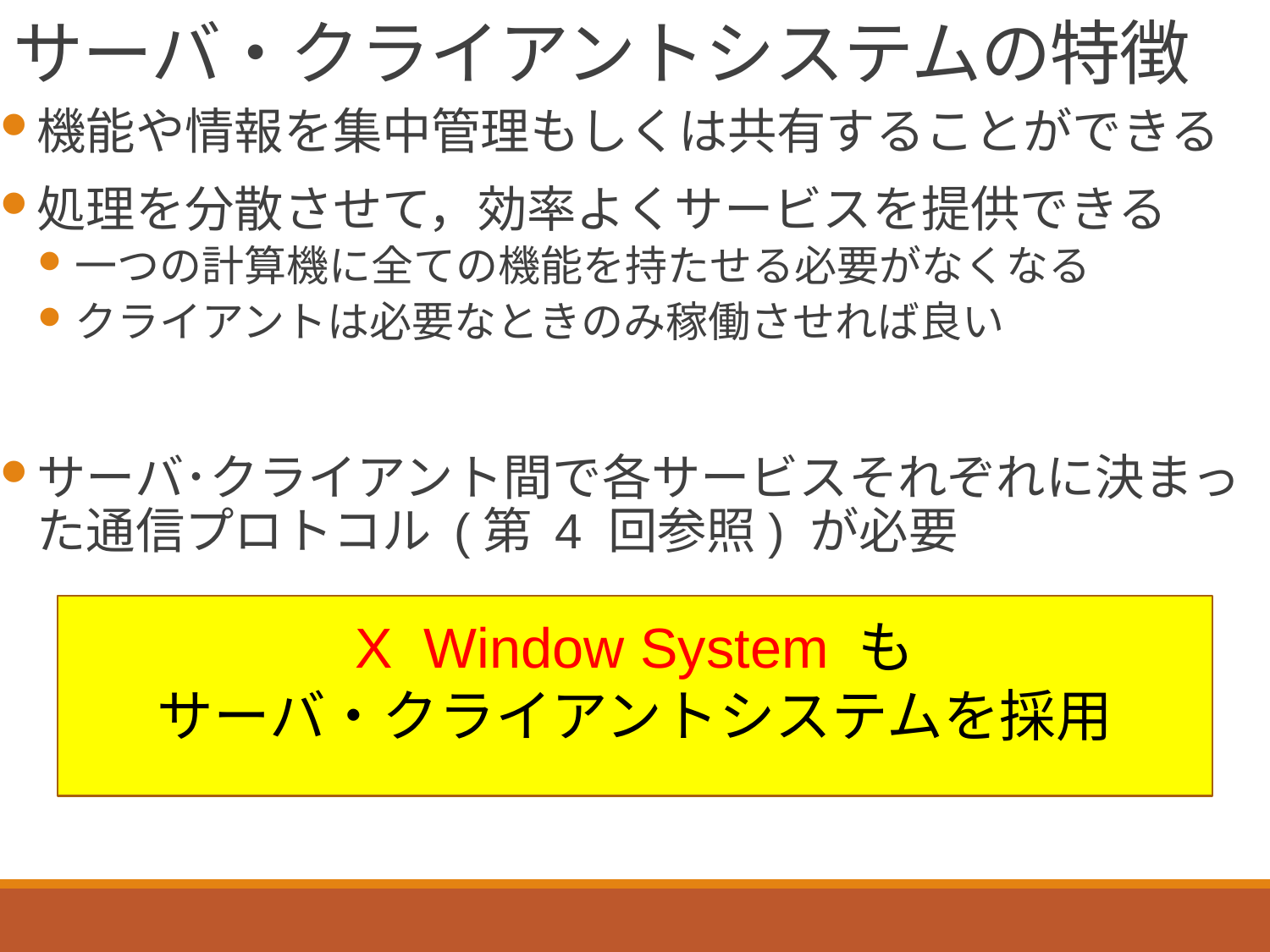

# サーバ・クライアントシステムの特徴
機能や情報を集中管理もしくは共有することができる
処理を分散させて，効率よくサービスを提供できる
一つの計算機に全ての機能を持たせる必要がなくなる
クライアントは必要なときのみ稼働させれば良い

サーバ･クライアント間で各サービスそれぞれに決まった通信プロトコル (第 4 回参照) が必要

X  Window System も
サーバ・クライアントシステムを採用